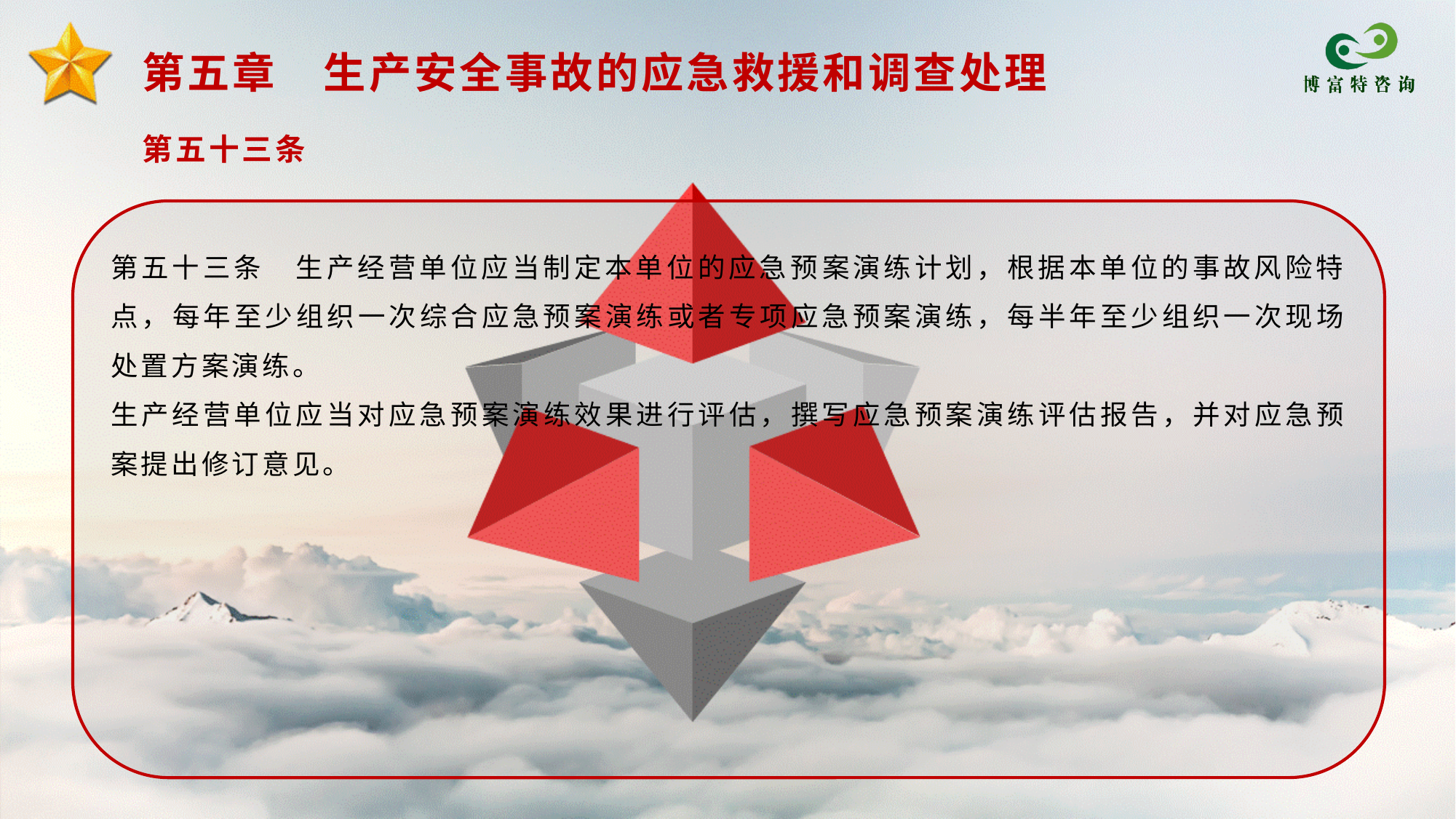

第五章　生产安全事故的应急救援和调查处理
第五十三条
第五十三条　生产经营单位应当制定本单位的应急预案演练计划，根据本单位的事故风险特点，每年至少组织一次综合应急预案演练或者专项应急预案演练，每半年至少组织一次现场处置方案演练。
生产经营单位应当对应急预案演练效果进行评估，撰写应急预案演练评估报告，并对应急预案提出修订意见。